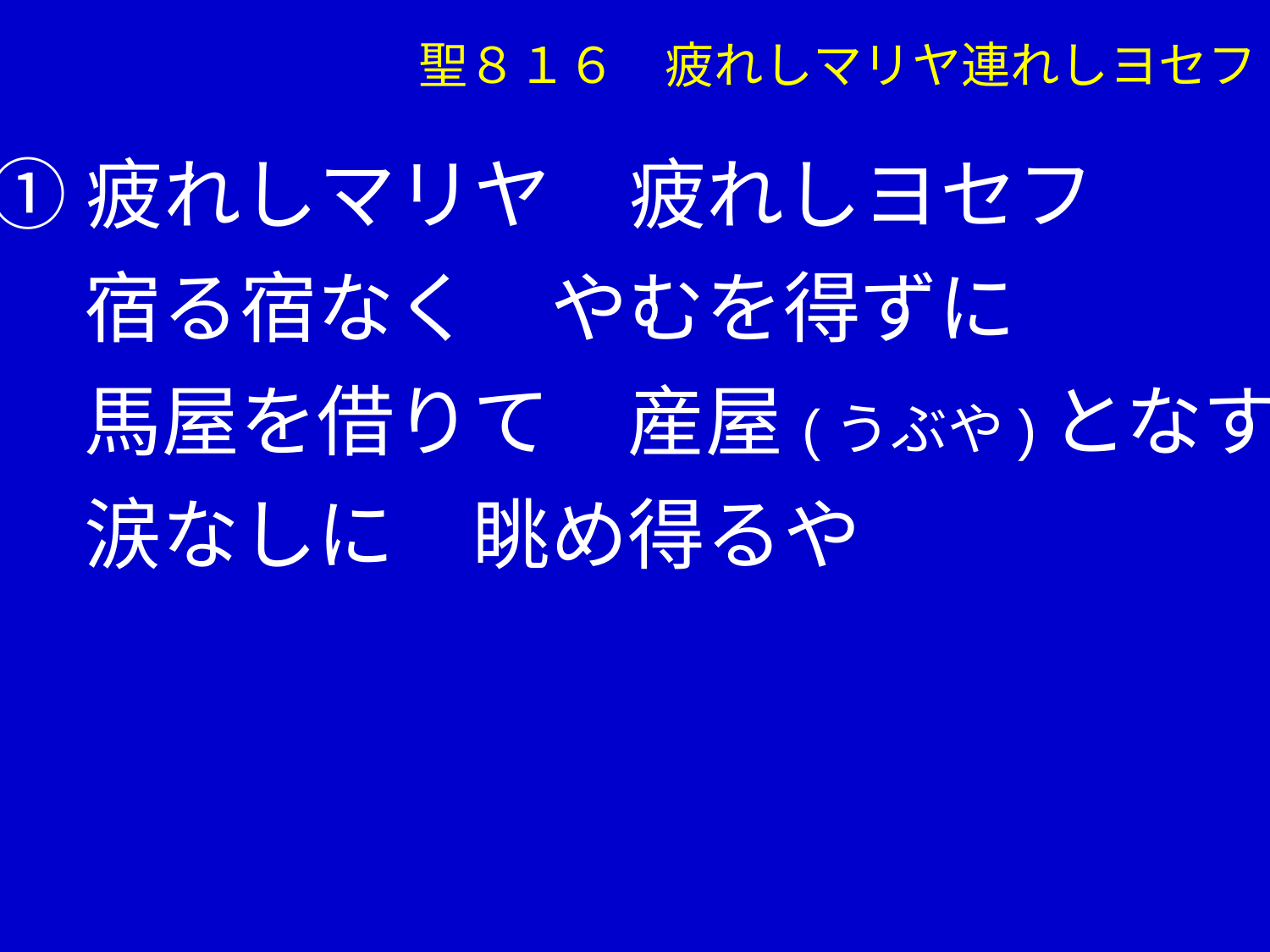

聖８１６　疲れしマリヤ連れしヨセフ
①疲れしマリヤ　疲れしヨセフ
　 宿る宿なく　やむを得ずに
　 馬屋を借りて　産屋(うぶや)となす
　 涙なしに　眺め得るや